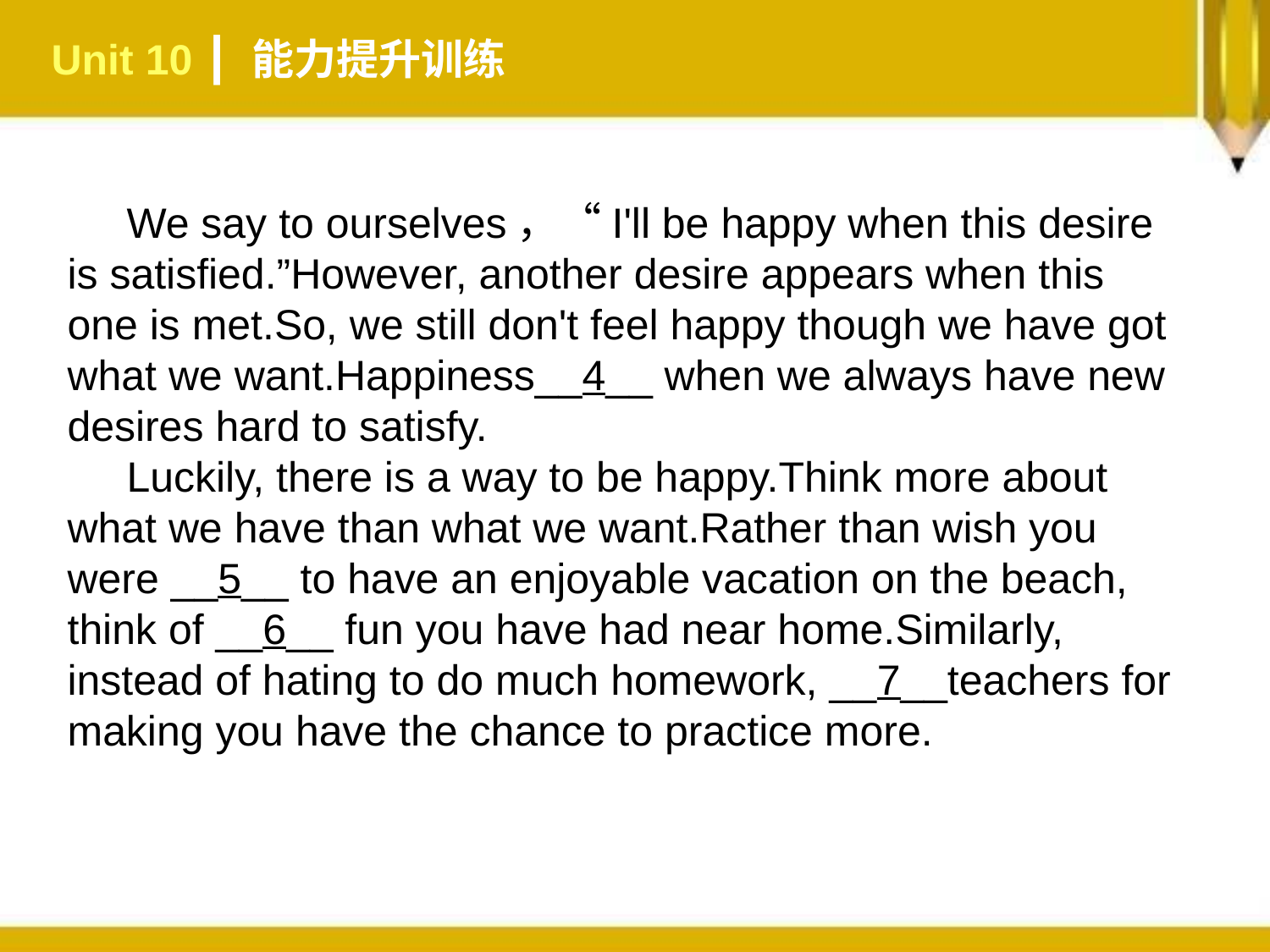

Unit 10 ┃ 能力提升训练
     We say to ourselves，“I'll be happy when this desire is satisfied.”However, another desire appears when this one is met.So, we still don't feel happy though we have got what we want.Happiness__4__ when we always have new desires hard to satisfy.
     Luckily, there is a way to be happy.Think more about what we have than what we want.Rather than wish you were __5__ to have an enjoyable vacation on the beach, think of __6__ fun you have had near home.Similarly, instead of hating to do much homework, __7__teachers for making you have the chance to practice more.